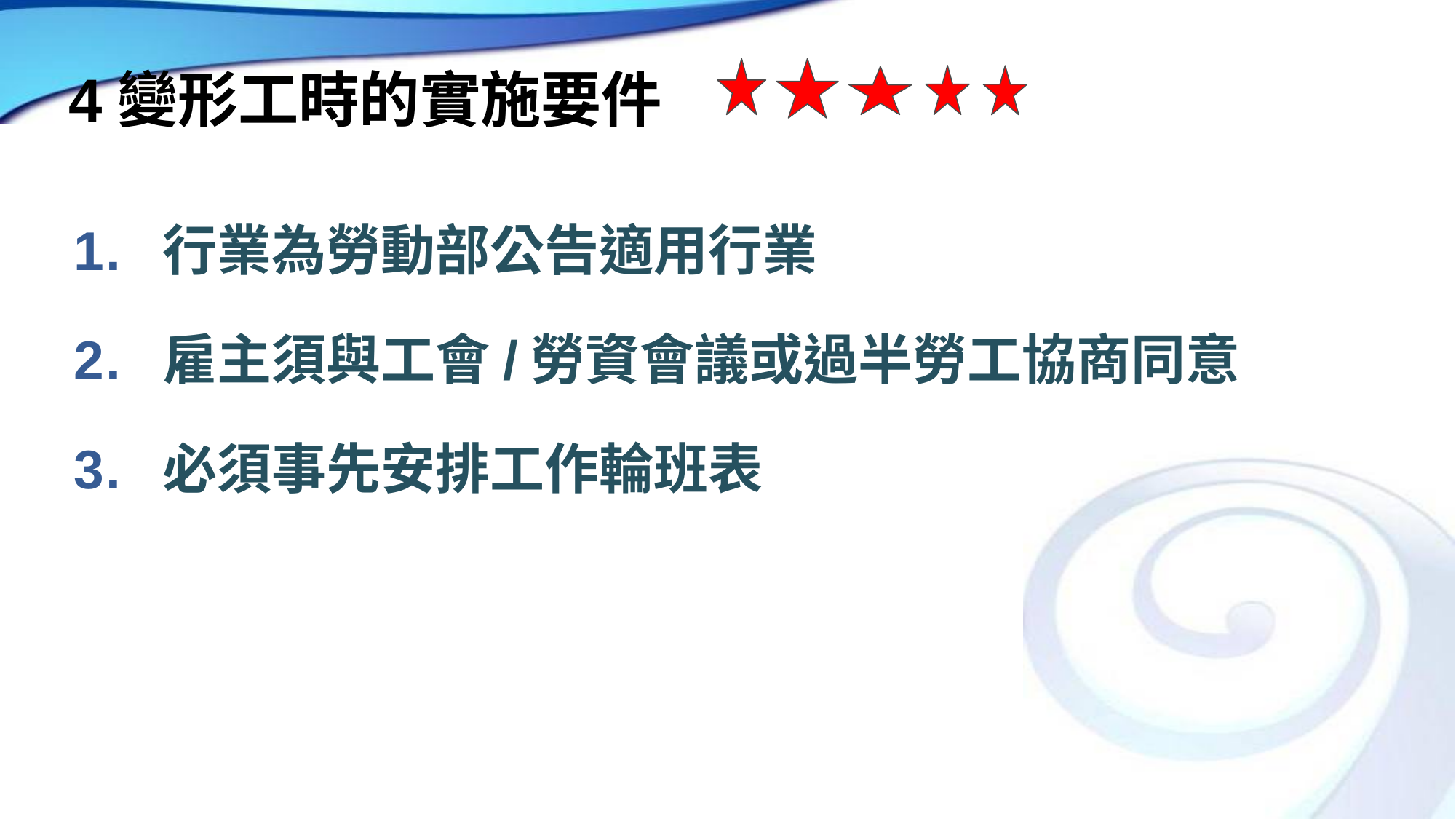

# 4變形工時的實施要件

行業為勞動部公告適用行業
雇主須與工會/勞資會議或過半勞工協商同意
必須事先安排工作輪班表